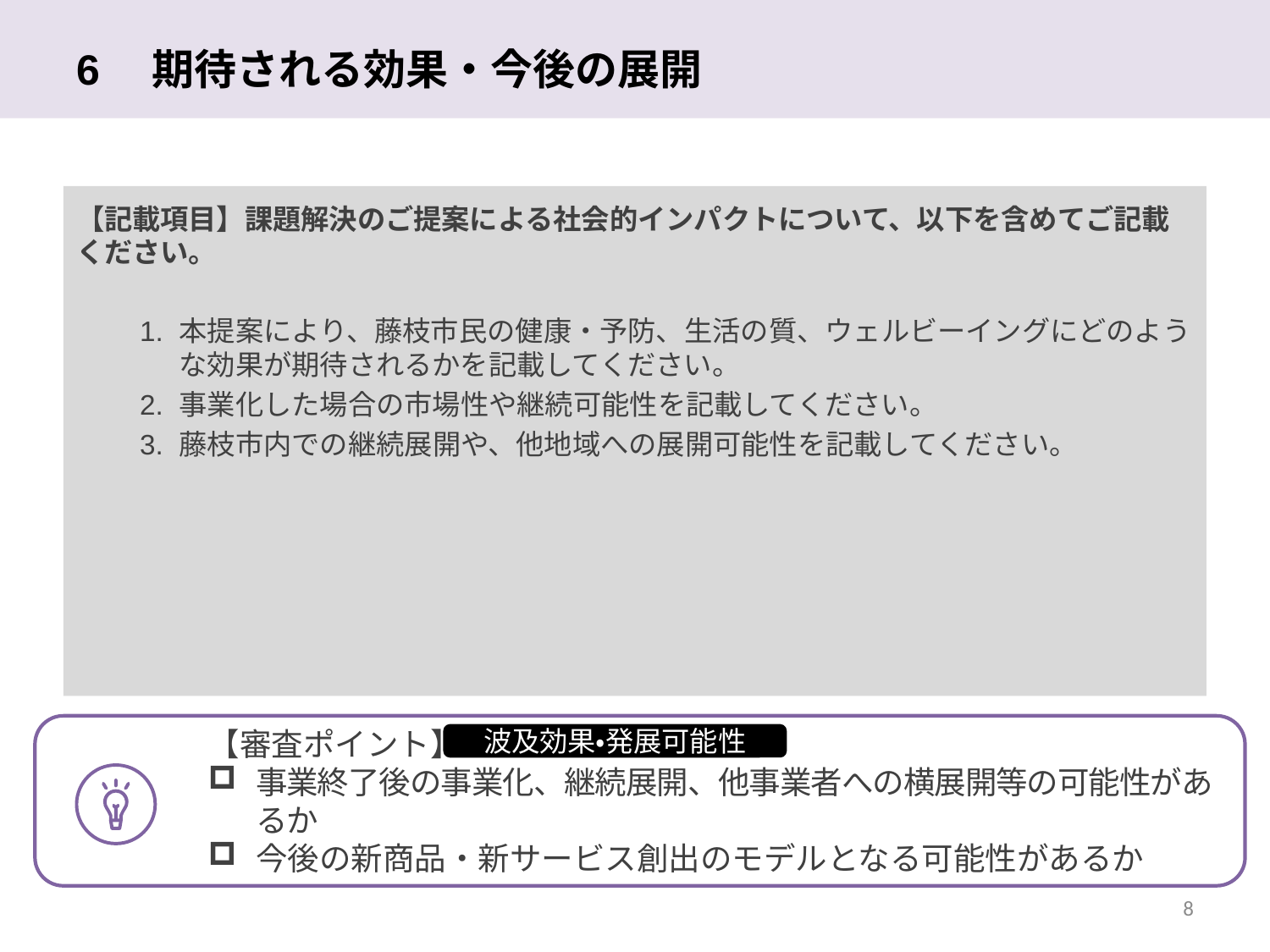

# 6　期待される効果・今後の展開
【記載項目】課題解決のご提案による社会的インパクトについて、以下を含めてご記載ください。

本提案により、藤枝市民の健康・予防、生活の質、ウェルビーイングにどのような効果が期待されるかを記載してください。
事業化した場合の市場性や継続可能性を記載してください。
藤枝市内での継続展開や、他地域への展開可能性を記載してください。
【審査ポイント】
事業終了後の事業化、継続展開、他事業者への横展開等の可能性があるか
今後の新商品・新サービス創出のモデルとなる可能性があるか
波及効果・発展可能性

8